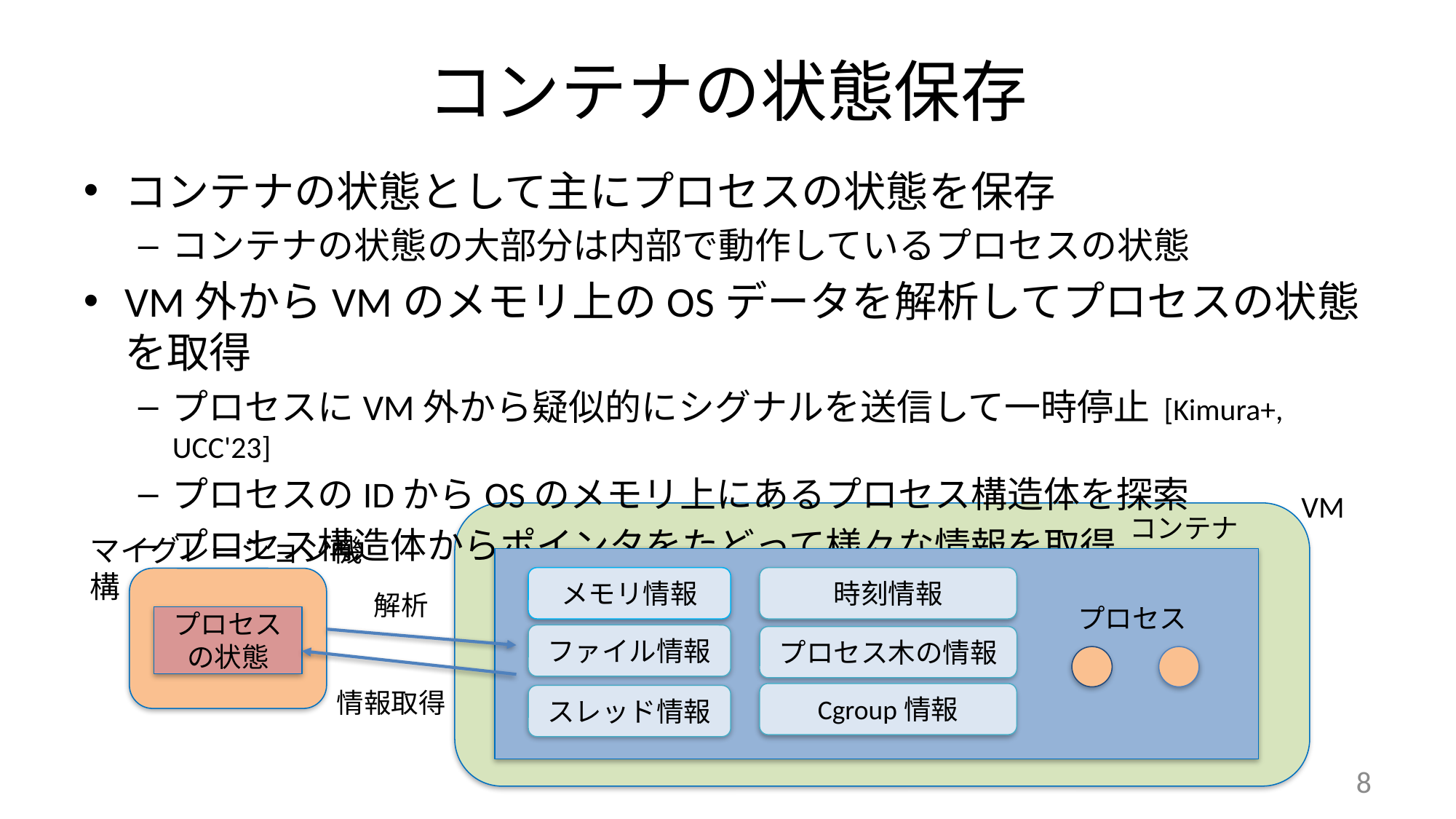

# コンテナの状態保存
コンテナの状態として主にプロセスの状態を保存
コンテナの状態の大部分は内部で動作しているプロセスの状態
VM外からVMのメモリ上のOSデータを解析してプロセスの状態を取得
プロセスにVM外から疑似的にシグナルを送信して一時停止 [Kimura+, UCC'23]
プロセスのIDからOSのメモリ上にあるプロセス構造体を探索
プロセス構造体からポインタをたどって様々な情報を取得
VM

コンテナ
マイグレーション機構

プロセス
メモリ情報
時刻情報

解析
プロセス
プロセスの状態
ファイル情報
プロセス木の情報

情報取得
Cgroup情報
スレッド情報
8